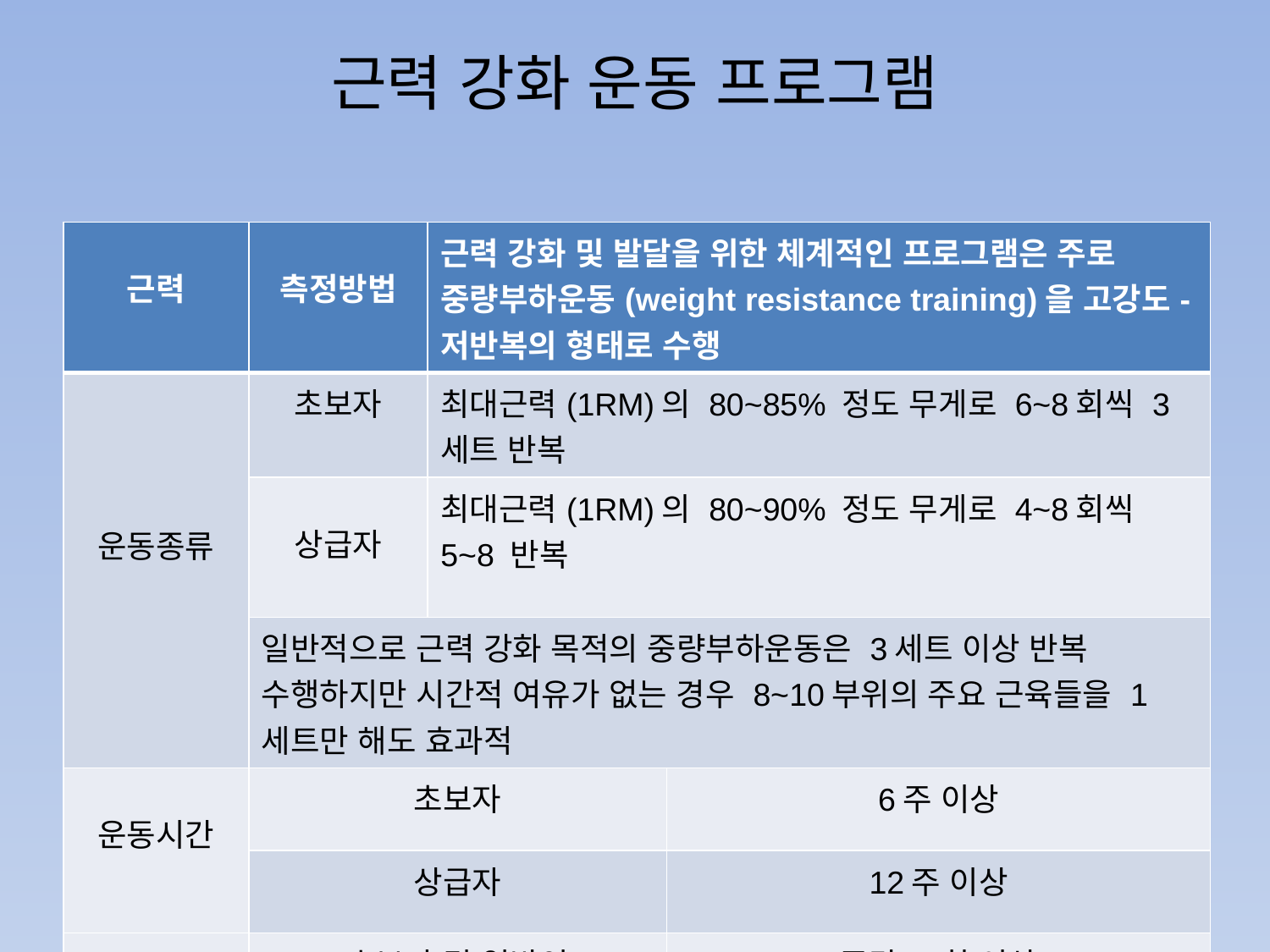

# 근력 강화 운동 프로그램
| 근력 | 측정방법 | 근력 강화 및 발달을 위한 체계적인 프로그램은 주로 중량부하운동(weight resistance training)을 고강도-저반복의 형태로 수행 |  |
| --- | --- | --- | --- |
| 운동종류 | 초보자 | 최대근력(1RM)의 80~85% 정도 무게로 6~8회씩 3세트 반복 |  |
|  | 상급자 | 최대근력(1RM)의 80~90% 정도 무게로 4~8회씩 5~8 반복 |  |
|  | 일반적으로 근력 강화 목적의 중량부하운동은 3세트 이상 반복 수행하지만 시간적 여유가 없는 경우 8~10부위의 주요 근육들을 1세트만 해도 효과적 |  |  |
| 운동시간 | 초보자 |  | 6주 이상 |
|  | 상급자 |  | 12주 이상 |
| 운동빈도 | 초보자 및 일반인 |  | 주당 3회 이상 |
|  | 상급자 및 운동선수 |  | 주당 5~6회 |